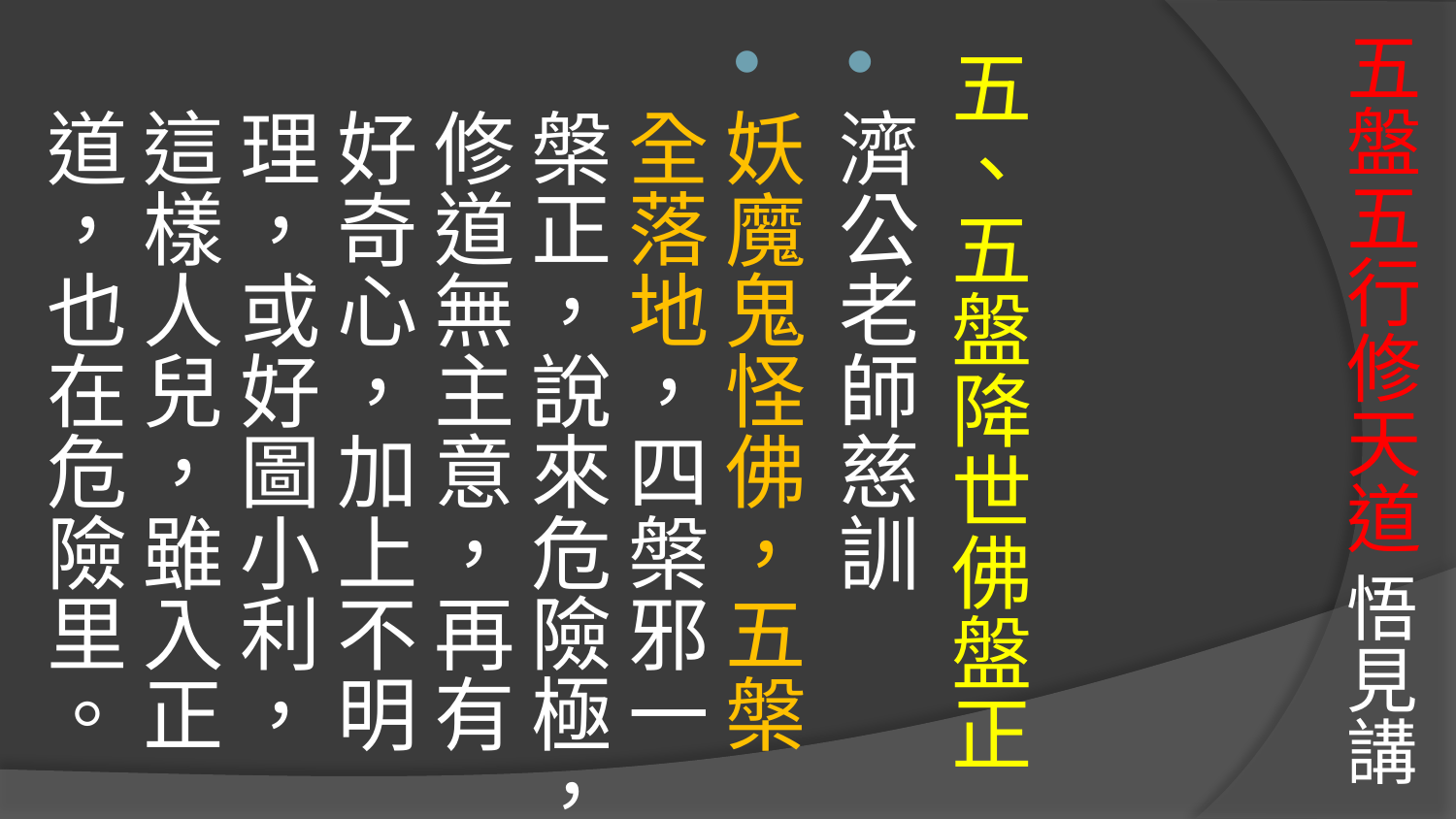

# 五盤五行修天道 悟見講
五、五盤降世佛盤正
濟公老師慈訓
妖魔鬼怪佛，五槃全落地，四槃邪一槃正，說來危險極，修道無主意，再有好奇心，加上不明理，或好圖小利，這樣人兒，雖入正道，也在危險里。